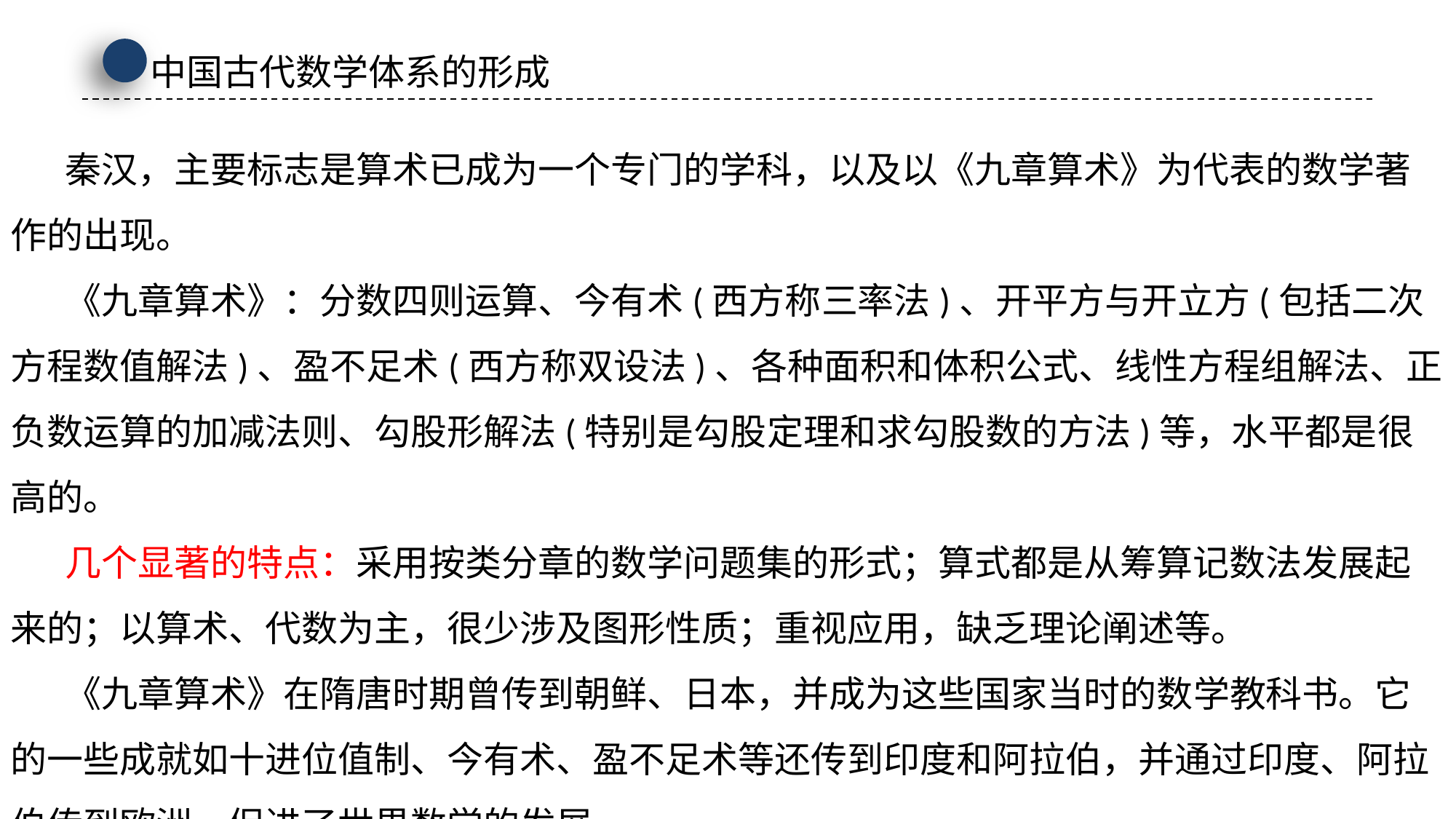

中国古代数学体系的形成
秦汉，主要标志是算术已成为一个专门的学科，以及以《九章算术》为代表的数学著作的出现。
《九章算术》：分数四则运算、今有术(西方称三率法)、开平方与开立方(包括二次方程数值解法)、盈不足术(西方称双设法)、各种面积和体积公式、线性方程组解法、正负数运算的加减法则、勾股形解法(特别是勾股定理和求勾股数的方法)等，水平都是很高的。
几个显著的特点：采用按类分章的数学问题集的形式；算式都是从筹算记数法发展起来的；以算术、代数为主，很少涉及图形性质；重视应用，缺乏理论阐述等。
《九章算术》在隋唐时期曾传到朝鲜、日本，并成为这些国家当时的数学教科书。它的一些成就如十进位值制、今有术、盈不足术等还传到印度和阿拉伯，并通过印度、阿拉伯传到欧洲，促进了世界数学的发展。